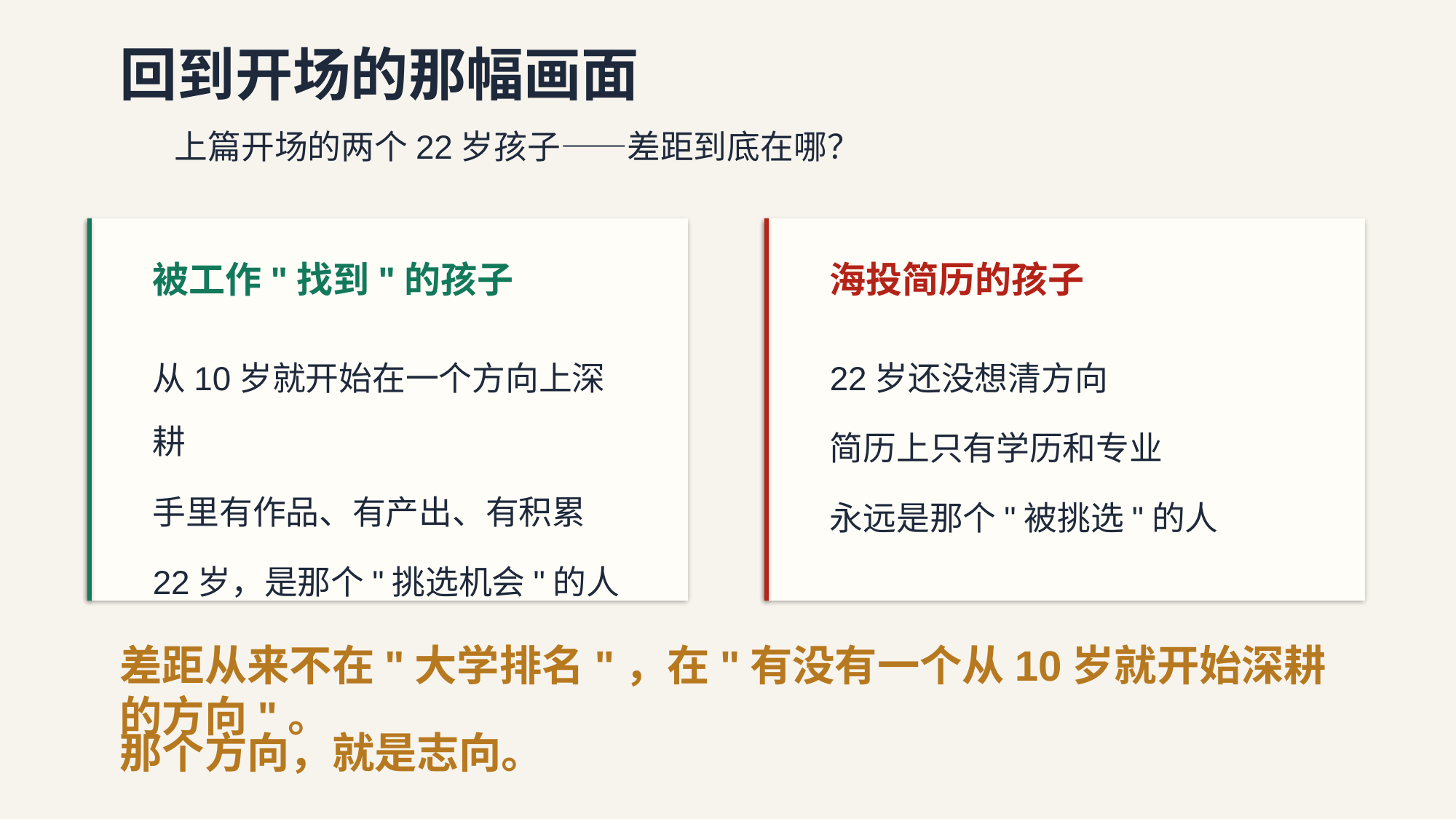

回到开场的那幅画面
上篇开场的两个22岁孩子——差距到底在哪？

被工作"找到"的孩子
海投简历的孩子
从10岁就开始在一个方向上深耕
手里有作品、有产出、有积累
22岁，是那个"挑选机会"的人
22岁还没想清方向
简历上只有学历和专业
永远是那个"被挑选"的人
差距从来不在"大学排名"，在"有没有一个从10岁就开始深耕的方向"。
那个方向，就是志向。